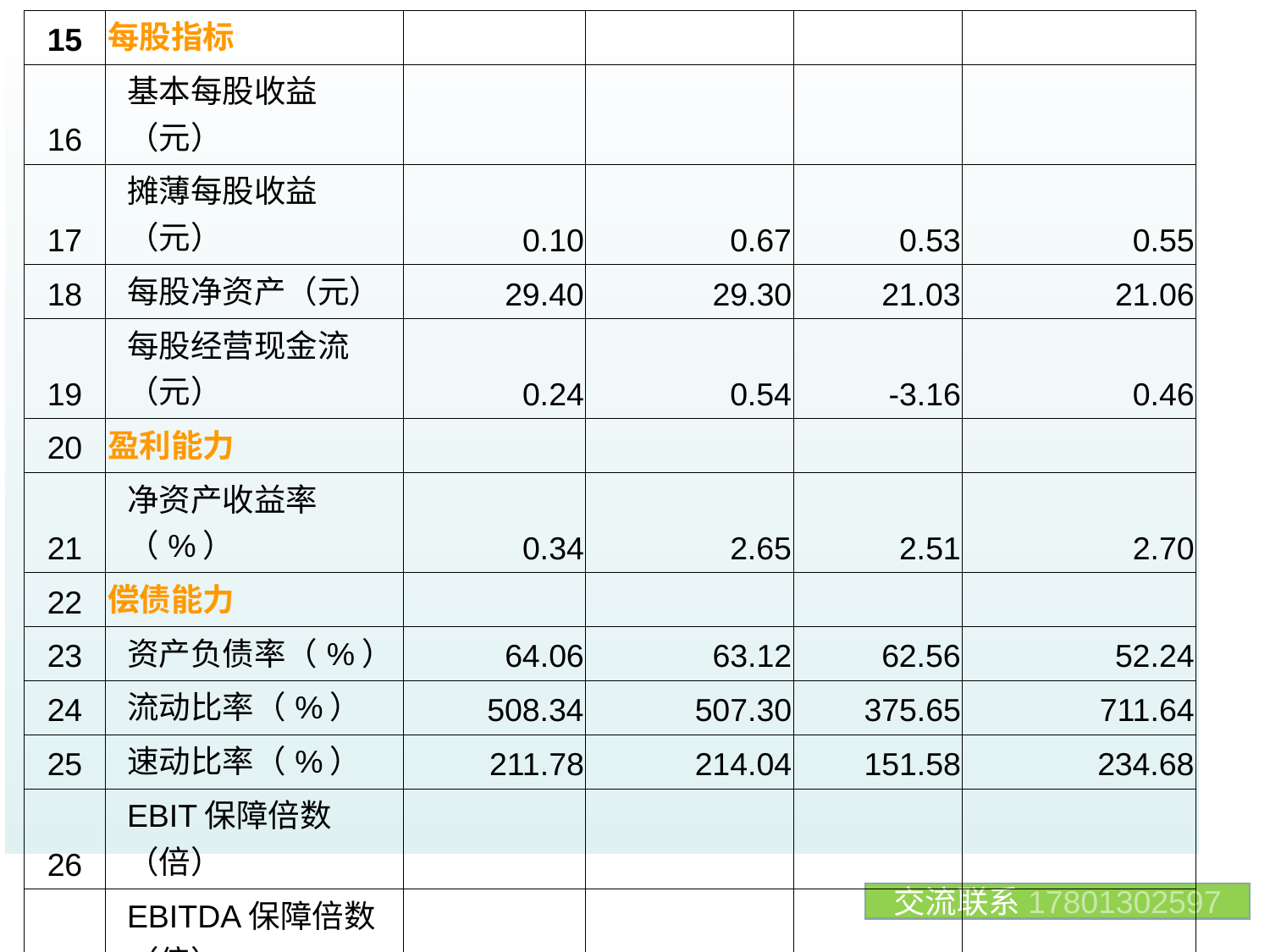

| 15 | 每股指标 |  |  |  |  |
| --- | --- | --- | --- | --- | --- |
| 16 | 基本每股收益（元） |  |  |  |  |
| 17 | 摊薄每股收益（元） | 0.10 | 0.67 | 0.53 | 0.55 |
| 18 | 每股净资产（元） | 29.40 | 29.30 | 21.03 | 21.06 |
| 19 | 每股经营现金流（元） | 0.24 | 0.54 | -3.16 | 0.46 |
| 20 | 盈利能力 |  |  |  |  |
| 21 | 净资产收益率（%） | 0.34 | 2.65 | 2.51 | 2.70 |
| 22 | 偿债能力 |  |  |  |  |
| 23 | 资产负债率（%） | 64.06 | 63.12 | 62.56 | 52.24 |
| 24 | 流动比率（%） | 508.34 | 507.30 | 375.65 | 711.64 |
| 25 | 速动比率（%） | 211.78 | 214.04 | 151.58 | 234.68 |
| 26 | EBIT保障倍数（倍） |  |  |  |  |
| 27 | EBITDA保障倍数（倍） |  |  |  |  |
| 28 | 有息债务/EBITDA（倍） |  | 53.61 | 49.53 | 30.30 |
|  | 数据来源 | 公司公告 | 公司公告 | 公司公告 | 公司公告 |